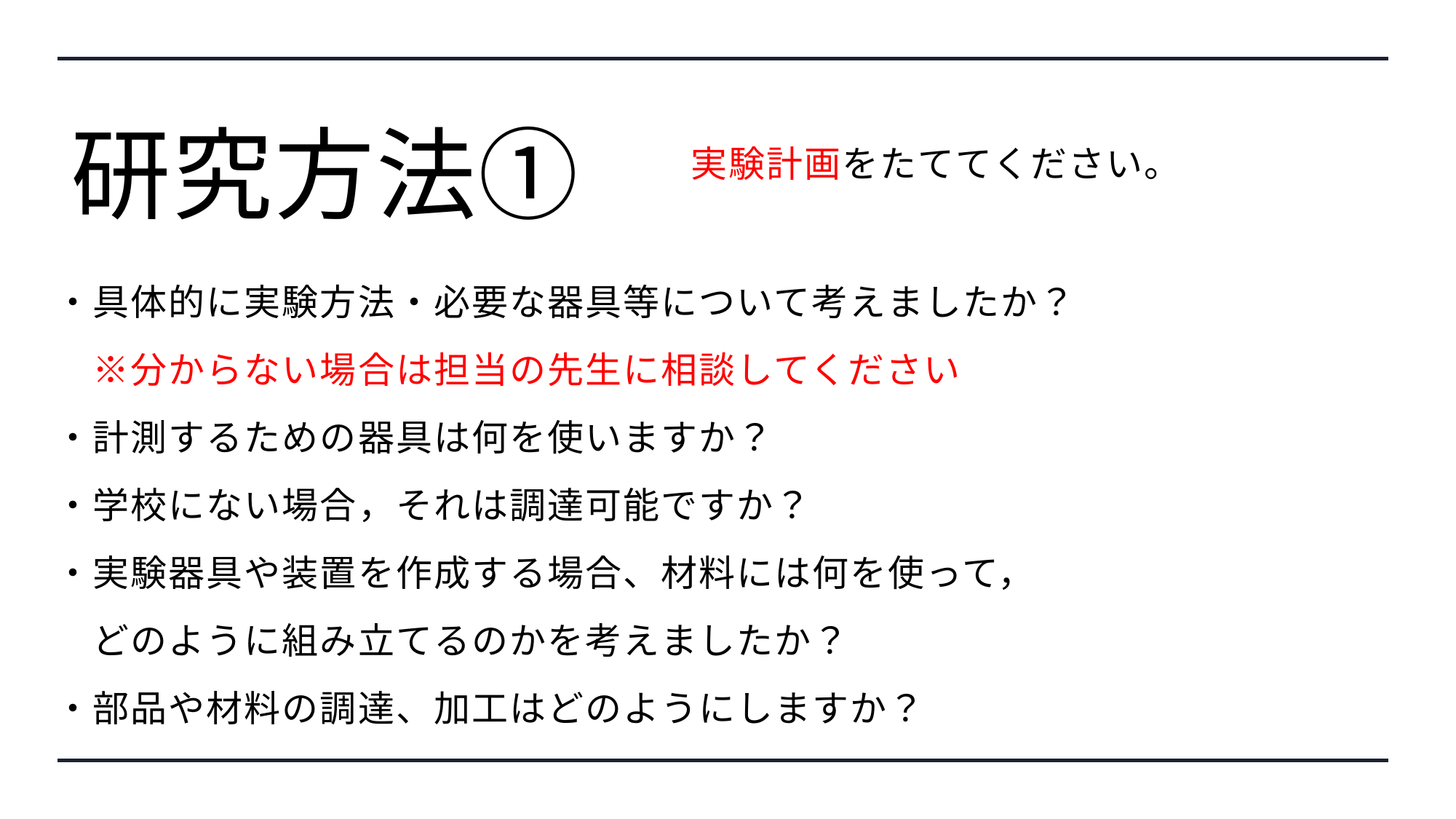

# 研究方法①
実験計画をたててください。
・具体的に実験方法・必要な器具等について考えましたか？
　※分からない場合は担当の先生に相談してください
・計測するための器具は何を使いますか？
・学校にない場合，それは調達可能ですか？
・実験器具や装置を作成する場合、材料には何を使って，
　どのように組み立てるのかを考えましたか？
・部品や材料の調達、加工はどのようにしますか？